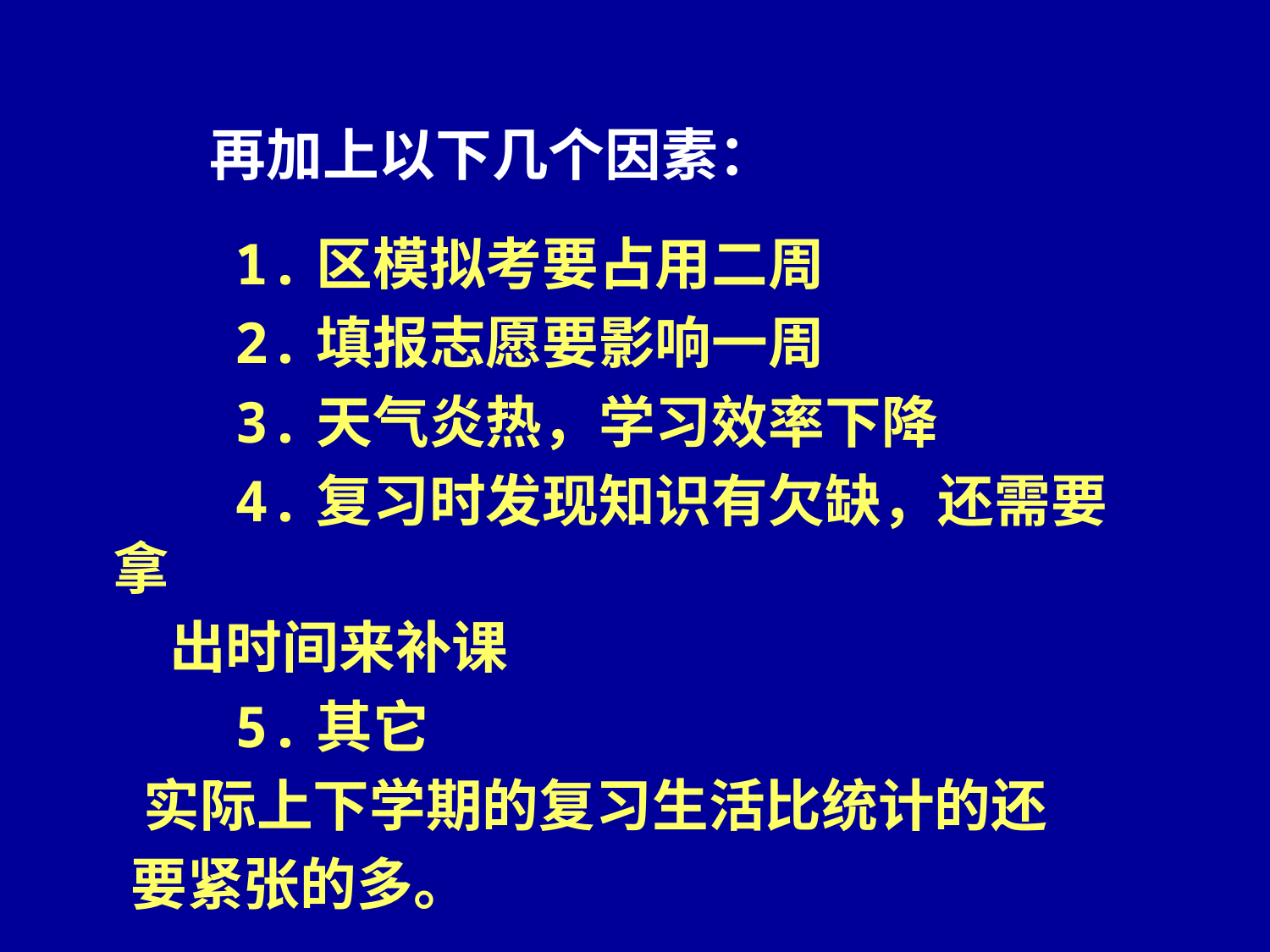

# 再加上以下几个因素：
     1.区模拟考要占用二周
     2.填报志愿要影响一周
     3.天气炎热，学习效率下降
     4.复习时发现知识有欠缺，还需要拿
       出时间来补课
     5.其它
     实际上下学期的复习生活比统计的还
    要紧张的多。